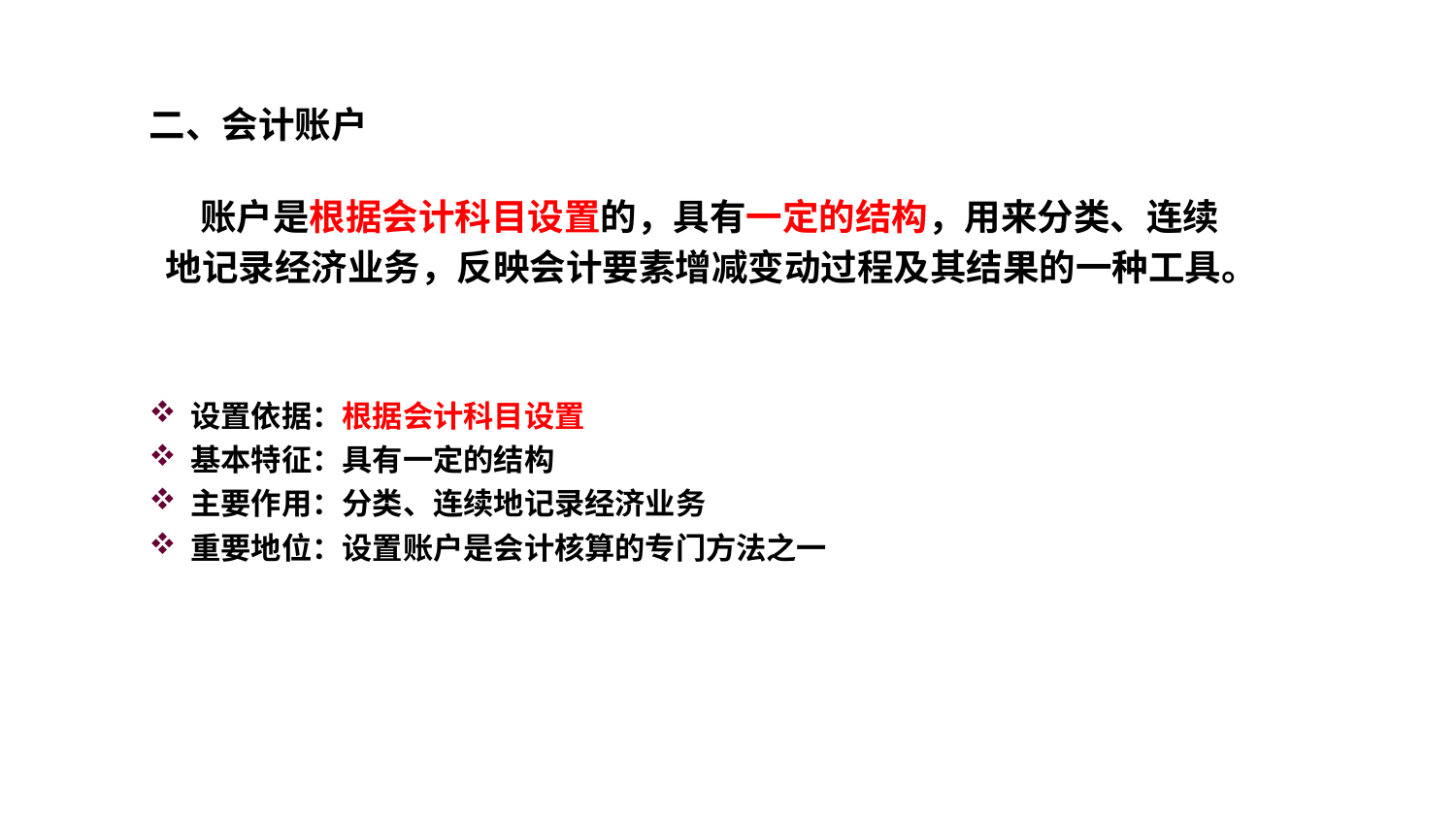

二、会计账户
    账户是根据会计科目设置的，具有一定的结构，用来分类、连续地记录经济业务，反映会计要素增减变动过程及其结果的一种工具。
 设置依据：根据会计科目设置
 基本特征：具有一定的结构
 主要作用：分类、连续地记录经济业务
 重要地位：设置账户是会计核算的专门方法之一